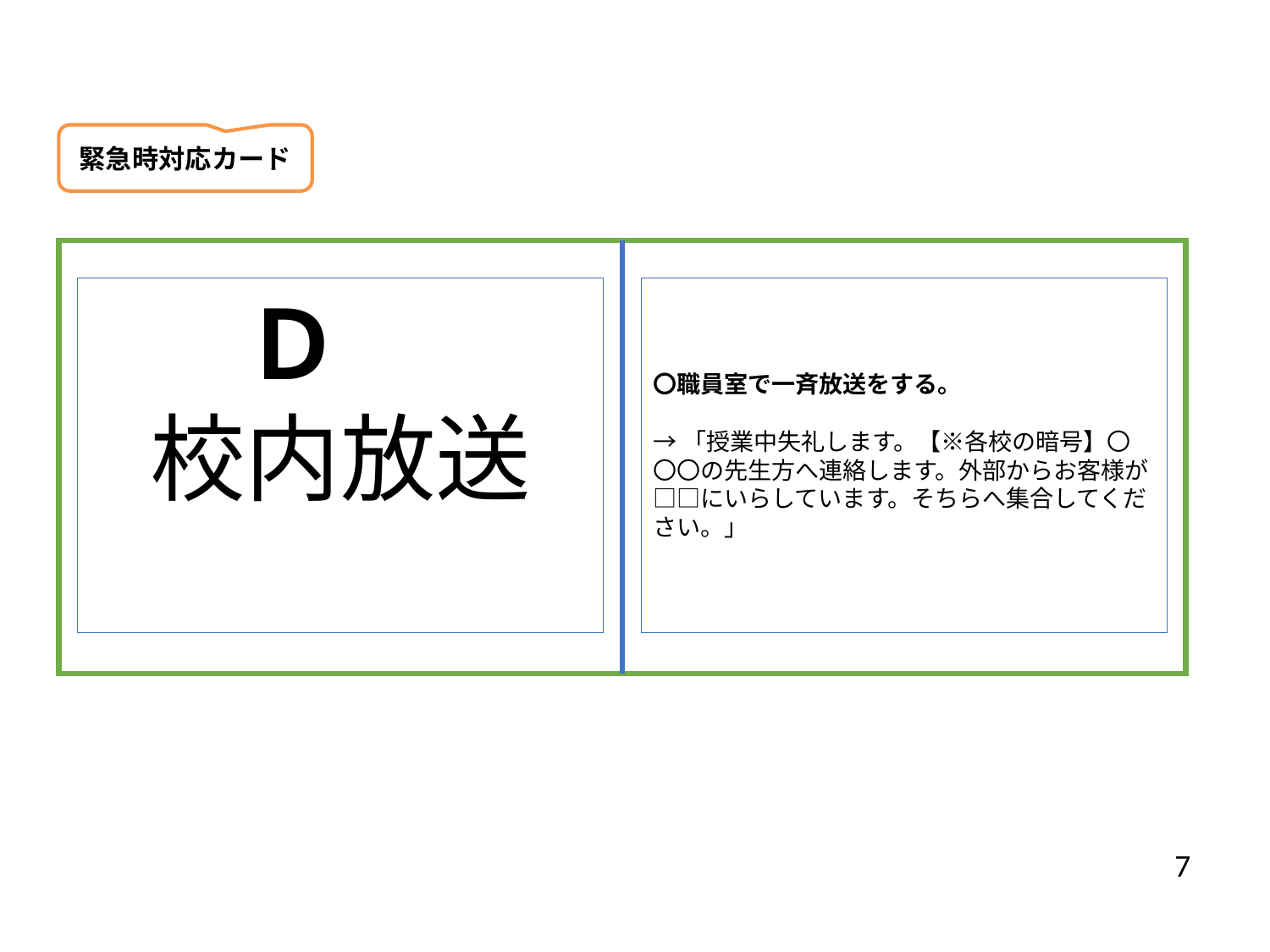

緊急時対応カード

Ｄ
校内放送

〇職員室で一斉放送をする。

→「授業中失礼します。【※各校の暗号】〇〇〇の先生方へ連絡します。外部からお客様が□□にいらしています。そちらへ集合してください。」

7